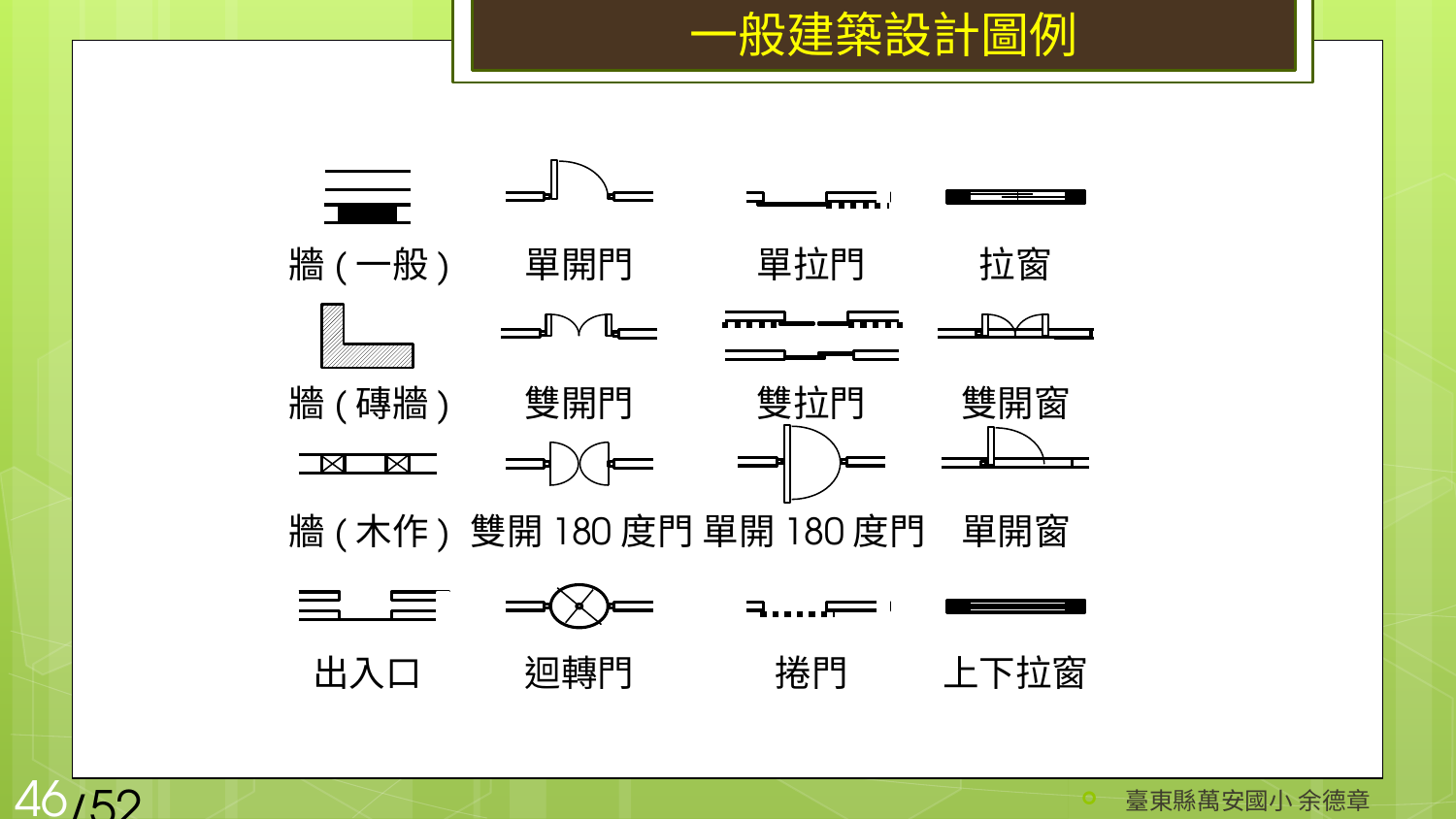

# 一般建築設計圖例

單開門

牆(一般)

單拉門

拉窗

牆(磚牆)

雙拉門

雙開門

雙開窗

單開180度門

單開窗

雙開180度門

牆(木作)

迴轉門

出入口

捲門

上下拉窗
/52
46
臺東縣萬安國小 余德章